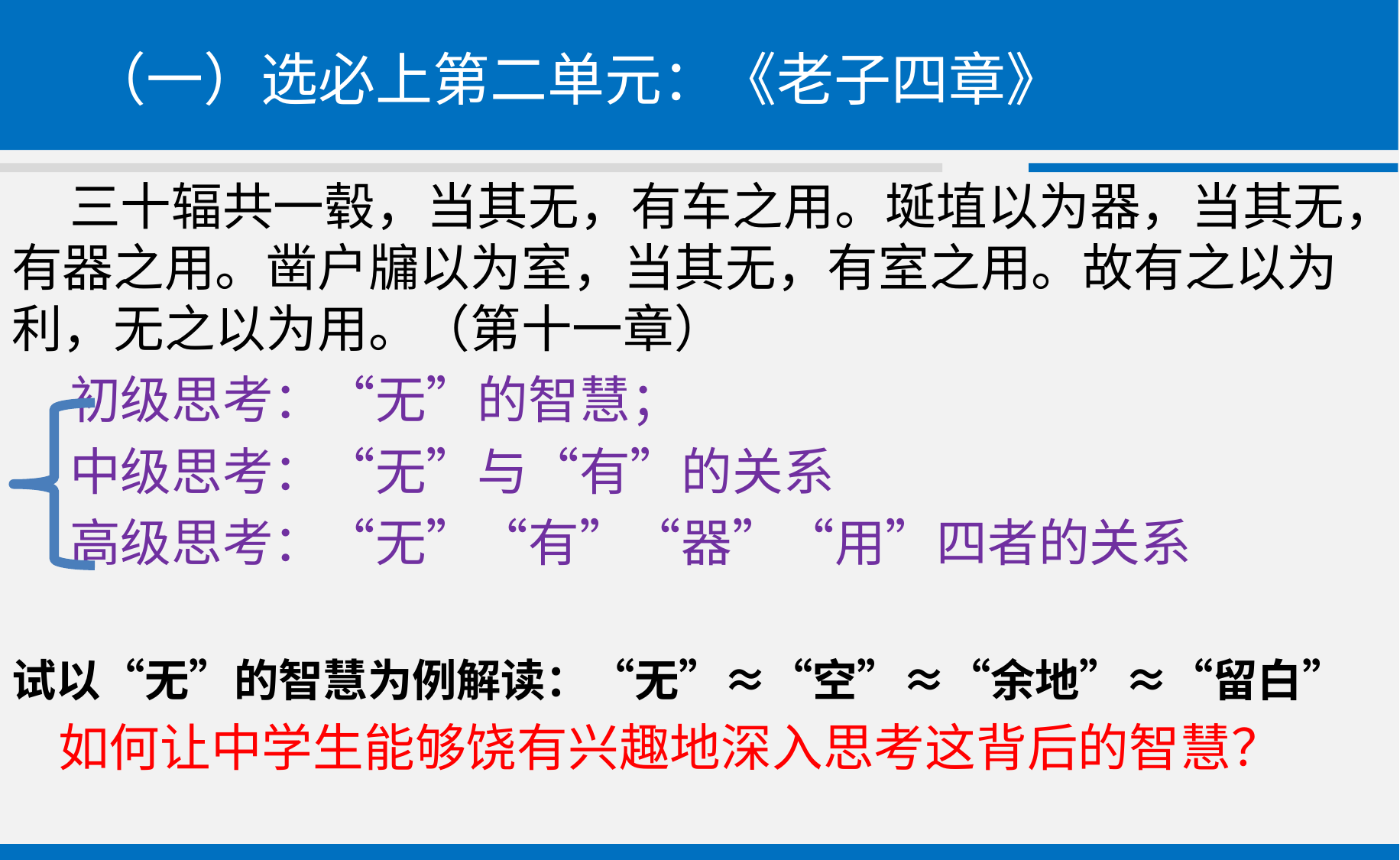

# （一）选必上第二单元：《老子四章》
    三十辐共一毂，当其无，有车之用。埏埴以为器，当其无，有器之用。凿户牖以为室，当其无，有室之用。故有之以为利，无之以为用。（第十一章）
    初级思考：“无”的智慧；
    中级思考：“无”与“有”的关系
    高级思考：“无”“有”“器”“用”四者的关系

试以“无”的智慧为例解读：“无”≈“空”≈“余地”≈“留白”
   如何让中学生能够饶有兴趣地深入思考这背后的智慧？